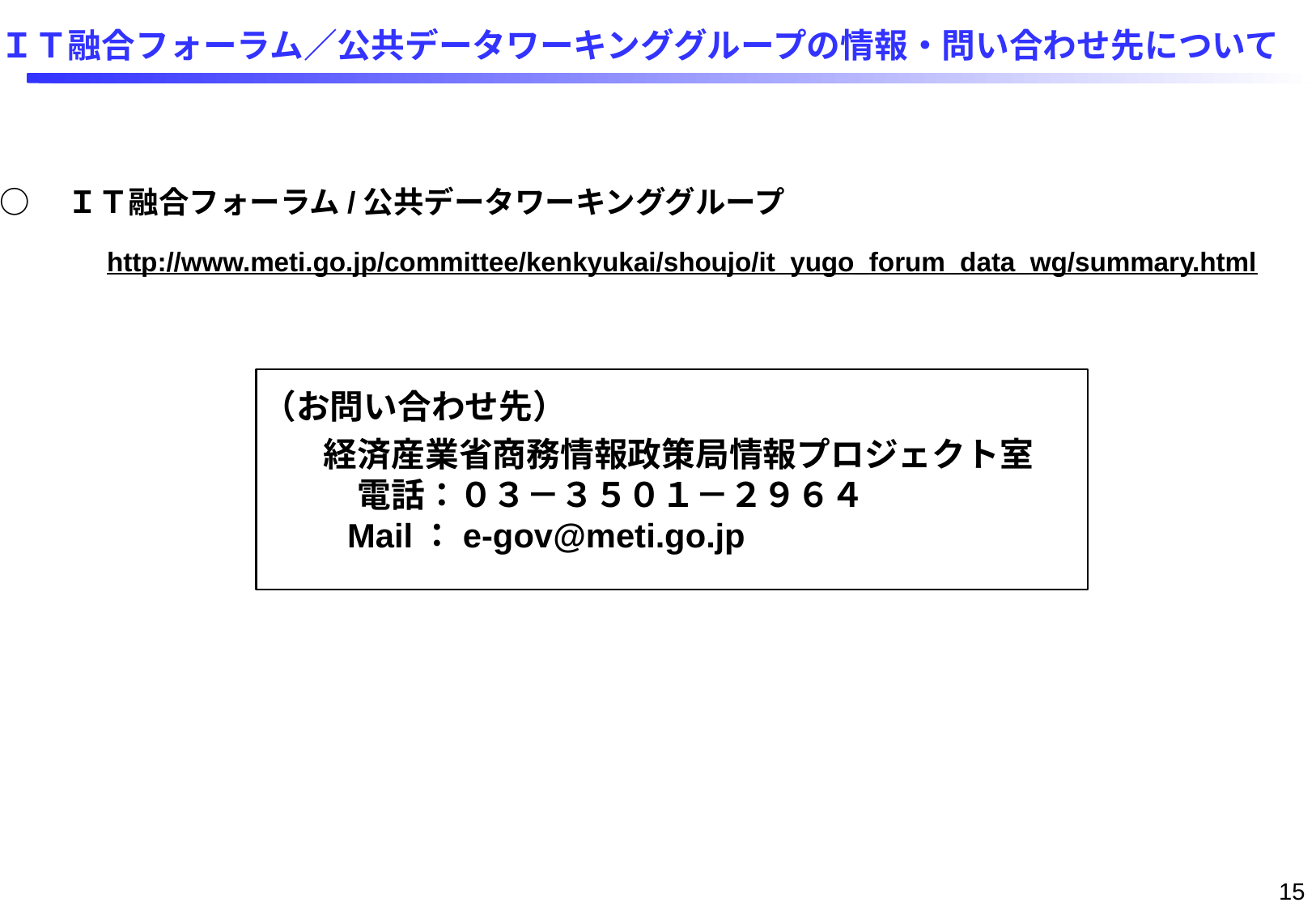

# ＩＴ融合フォーラム／公共データワーキンググループの情報・問い合わせ先について
○　ＩＴ融合フォーラム/公共データワーキンググループ
http://www.meti.go.jp/committee/kenkyukai/shoujo/it_yugo_forum_data_wg/summary.html

（お問い合わせ先）
経済産業省商務情報政策局情報プロジェクト室
　電話：０３－３５０１－２９６４
Mail：e-gov@meti.go.jp
15